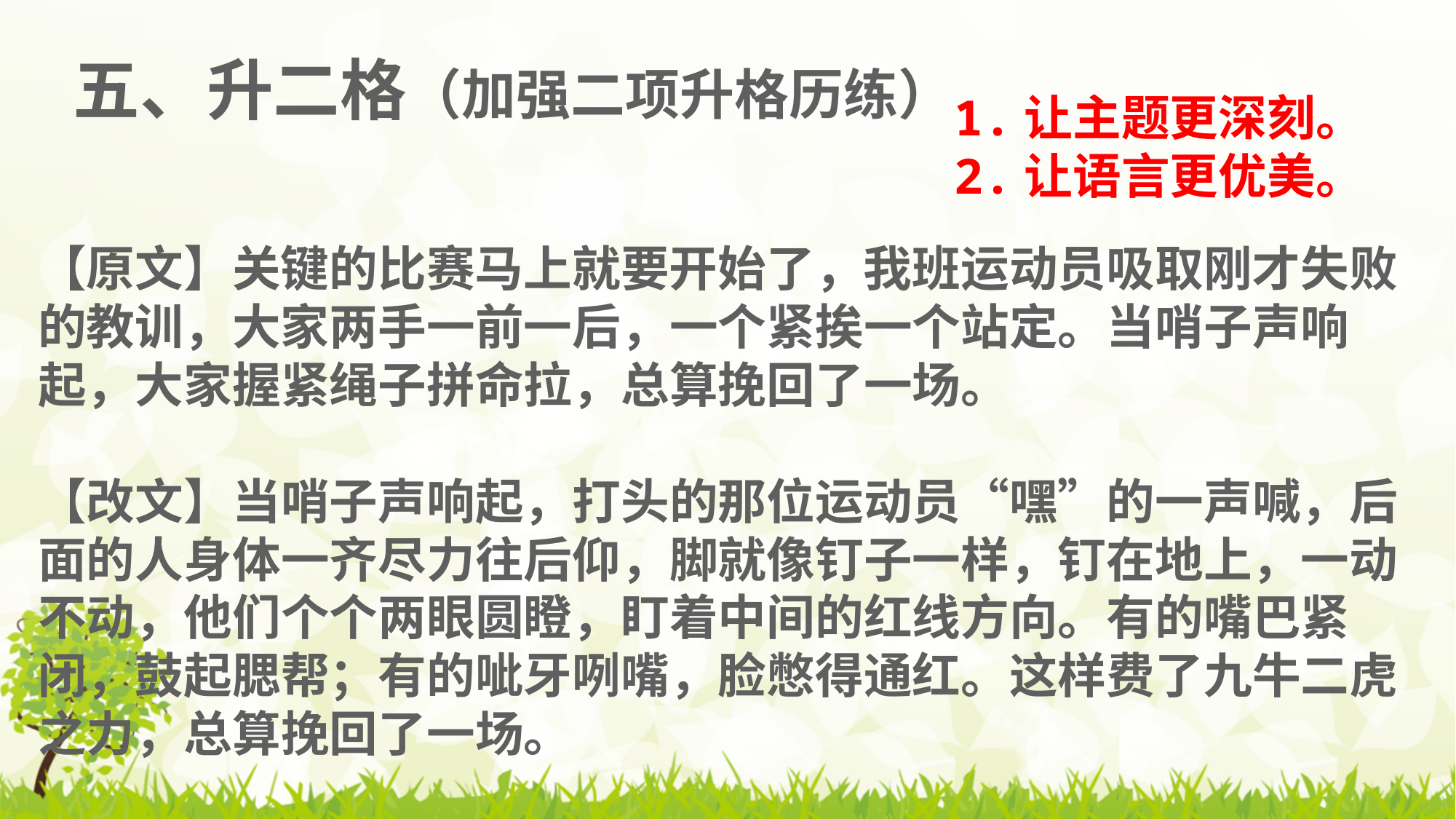

五、升二格（加强二项升格历练）
1.让主题更深刻。
2.让语言更优美。

【原文】关键的比赛马上就要开始了，我班运动员吸取刚才失败的教训，大家两手一前一后，一个紧挨一个站定。当哨子声响起，大家握紧绳子拼命拉，总算挽回了一场。

【改文】当哨子声响起，打头的那位运动员“嘿”的一声喊，后面的人身体一齐尽力往后仰，脚就像钉子一样，钉在地上，一动不动，他们个个两眼圆瞪，盯着中间的红线方向。有的嘴巴紧闭，鼓起腮帮；有的呲牙咧嘴，脸憋得通红。这样费了九牛二虎之力，总算挽回了一场。